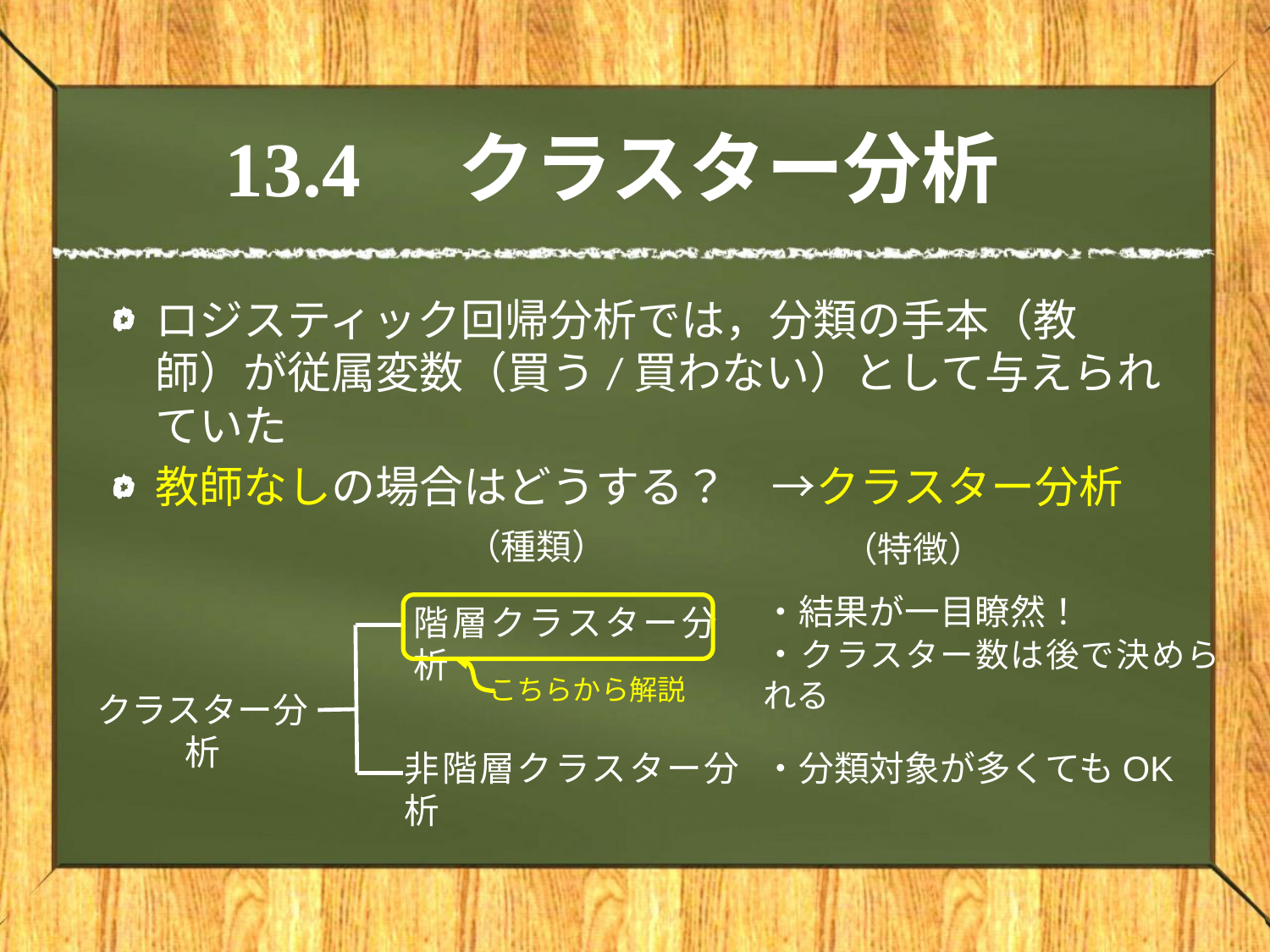

# 13.4　クラスター分析
ロジスティック回帰分析では，分類の手本（教師）が従属変数（買う/買わない）として与えられていた
教師なしの場合はどうする？　→クラスター分析
（種類）
（特徴）
・結果が一目瞭然！
・クラスター数は後で決められる
階層クラスター分析

こちらから解説
クラスター分析
非階層クラスター分析
・分類対象が多くてもOK